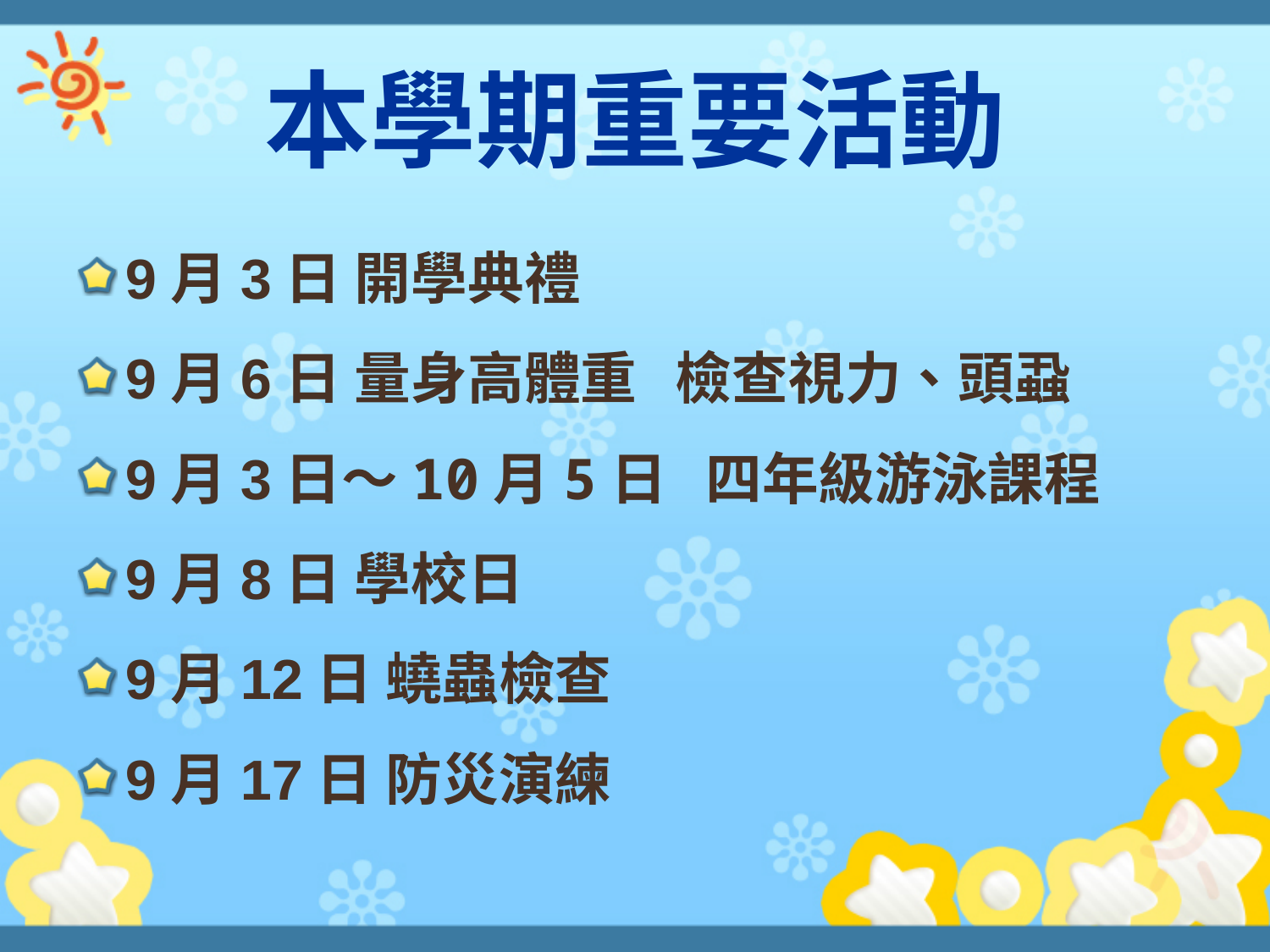

# 本學期重要活動
9月3日 開學典禮
9月6日 量身高體重   檢查視力、頭蝨
9月3日～10月5日   四年級游泳課程
9月8日 學校日
9月12日 蟯蟲檢查
9月17日 防災演練